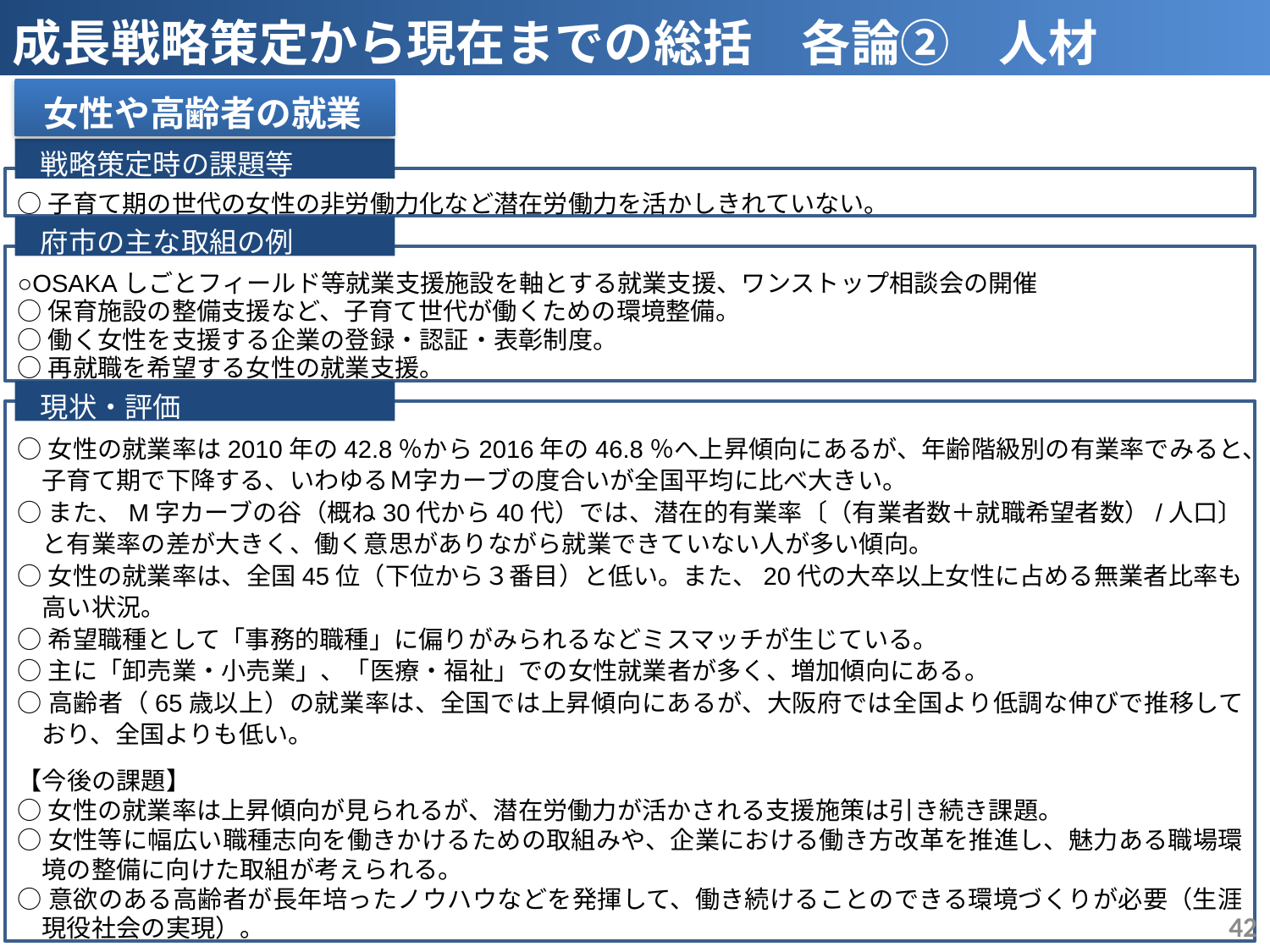

成長戦略策定から現在までの総括　各論②　人材
 女性や高齢者の就業
 戦略策定時の課題等
○子育て期の世代の女性の非労働力化など潜在労働力を活かしきれていない。
 府市の主な取組の例
○OSAKAしごとフィールド等就業支援施設を軸とする就業支援、ワンストップ相談会の開催
○保育施設の整備支援など、子育て世代が働くための環境整備。
○働く女性を支援する企業の登録・認証・表彰制度。
○再就職を希望する女性の就業支援。
 現状・評価
○女性の就業率は2010年の42.8％から2016年の46.8％へ上昇傾向にあるが、年齢階級別の有業率でみると、子育て期で下降する、いわゆるＭ字カーブの度合いが全国平均に比べ大きい。
○また、M字カーブの谷（概ね30代から40代）では、潜在的有業率〔（有業者数＋就職希望者数）/人口〕と有業率の差が大きく、働く意思がありながら就業できていない人が多い傾向。
○女性の就業率は、全国45位（下位から３番目）と低い。また、20代の大卒以上女性に占める無業者比率も高い状況。
○希望職種として「事務的職種」に偏りがみられるなどミスマッチが生じている。
○主に「卸売業・小売業」、「医療・福祉」での女性就業者が多く、増加傾向にある。
○高齢者（65歳以上）の就業率は、全国では上昇傾向にあるが、大阪府では全国より低調な伸びで推移しており、全国よりも低い。
【今後の課題】
○女性の就業率は上昇傾向が見られるが、潜在労働力が活かされる支援施策は引き続き課題。
○女性等に幅広い職種志向を働きかけるための取組みや、企業における働き方改革を推進し、魅力ある職場環境の整備に向けた取組が考えられる。
○意欲のある高齢者が長年培ったノウハウなどを発揮して、働き続けることのできる環境づくりが必要（生涯現役社会の実現）。
42